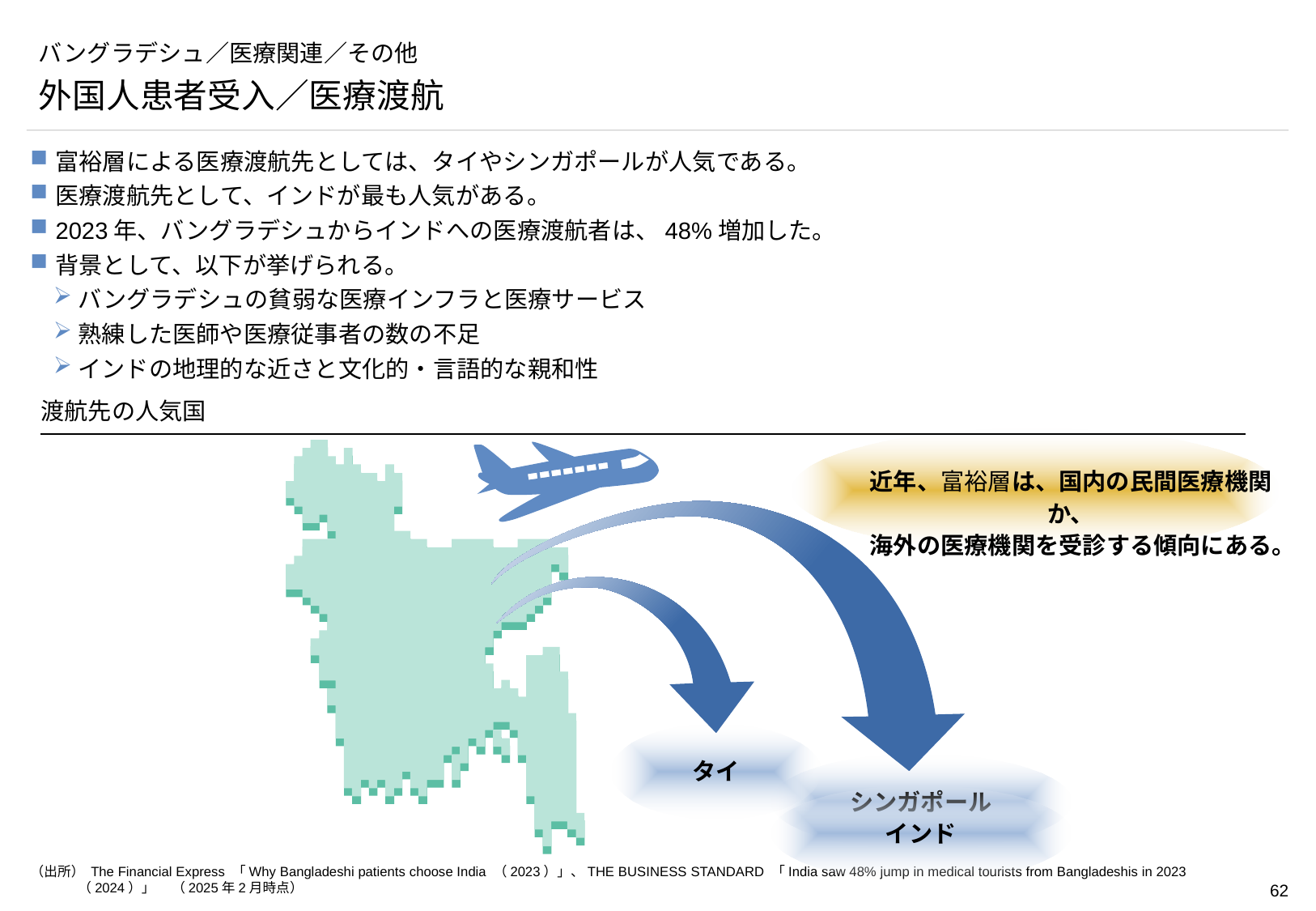

# バングラデシュ／医療関連／その他
外国人患者受入／医療渡航
富裕層による医療渡航先としては、タイやシンガポールが人気である。
医療渡航先として、インドが最も人気がある。
2023年、バングラデシュからインドへの医療渡航者は、48%増加した。
背景として、以下が挙げられる。
バングラデシュの貧弱な医療インフラと医療サービス
熟練した医師や医療従事者の数の不足
インドの地理的な近さと文化的・言語的な親和性
渡航先の人気国

近年、富裕層は、国内の民間医療機関か、
海外の医療機関を受診する傾向にある。

タイ
シンガポール
インド
（出所） The Financial Express 「Why Bangladeshi patients choose India （2023）」、THE BUSINESS STANDARD 「India saw 48% jump in medical tourists from Bangladeshis in 2023 （2024）」　 （2025年2月時点）